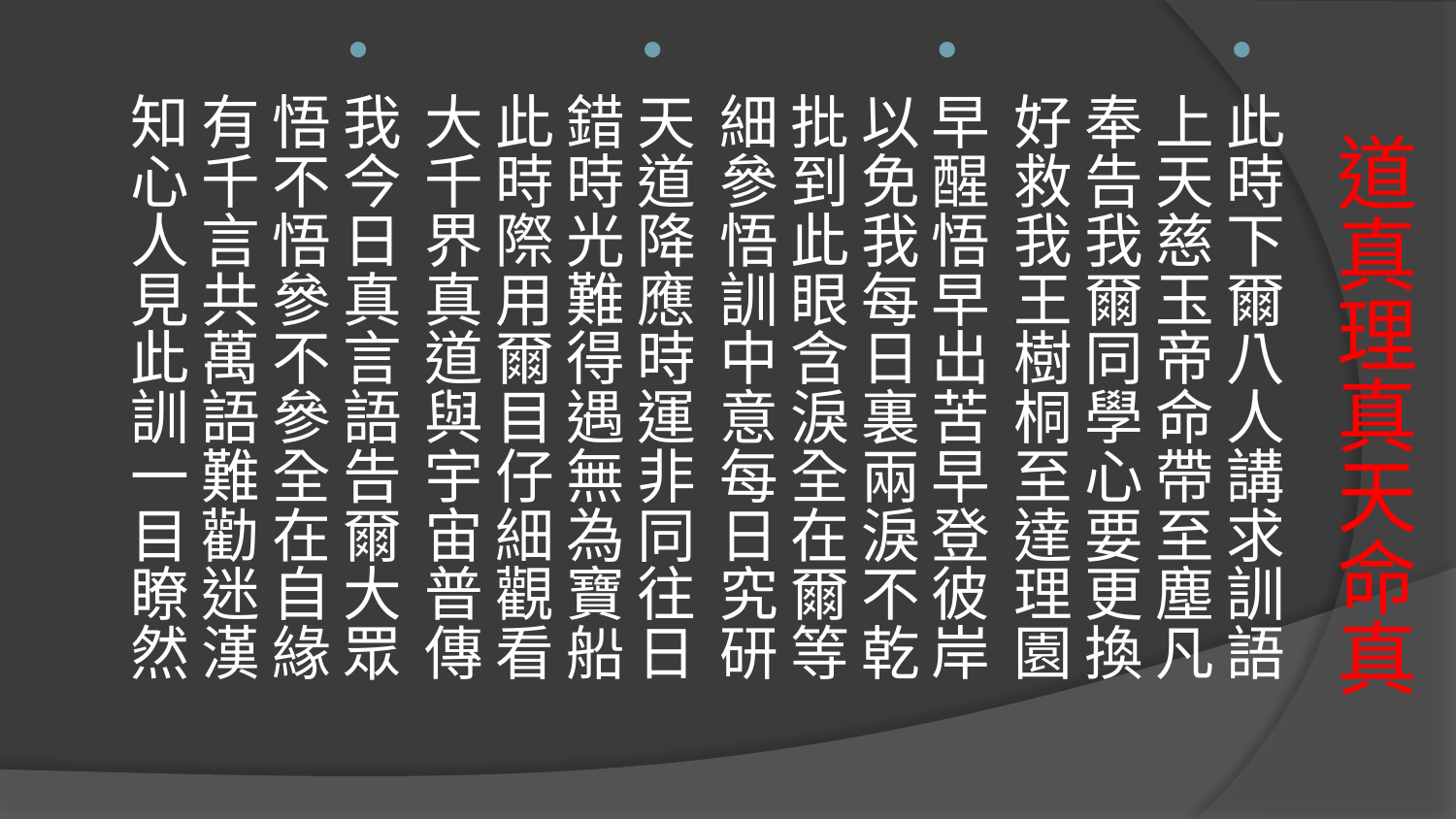

此時下爾八人講求訓語
上天慈玉帝命帶至塵凡
奉告我爾同學心要更換
好救我王樹桐至達理園
早醒悟早出苦早登彼岸
以免我每日裏兩淚不乾
批到此眼含淚全在爾等
細參悟訓中意每日究研
天道降應時運非同往日
錯時光難得遇無為寶船
此時際用爾目仔細觀看
大千界真道與宇宙普傳
我今日真言語告爾大眾
悟不悟參不參全在自緣
有千言共萬語難勸迷漢
知心人見此訓一目瞭然

# 道真理真天命真